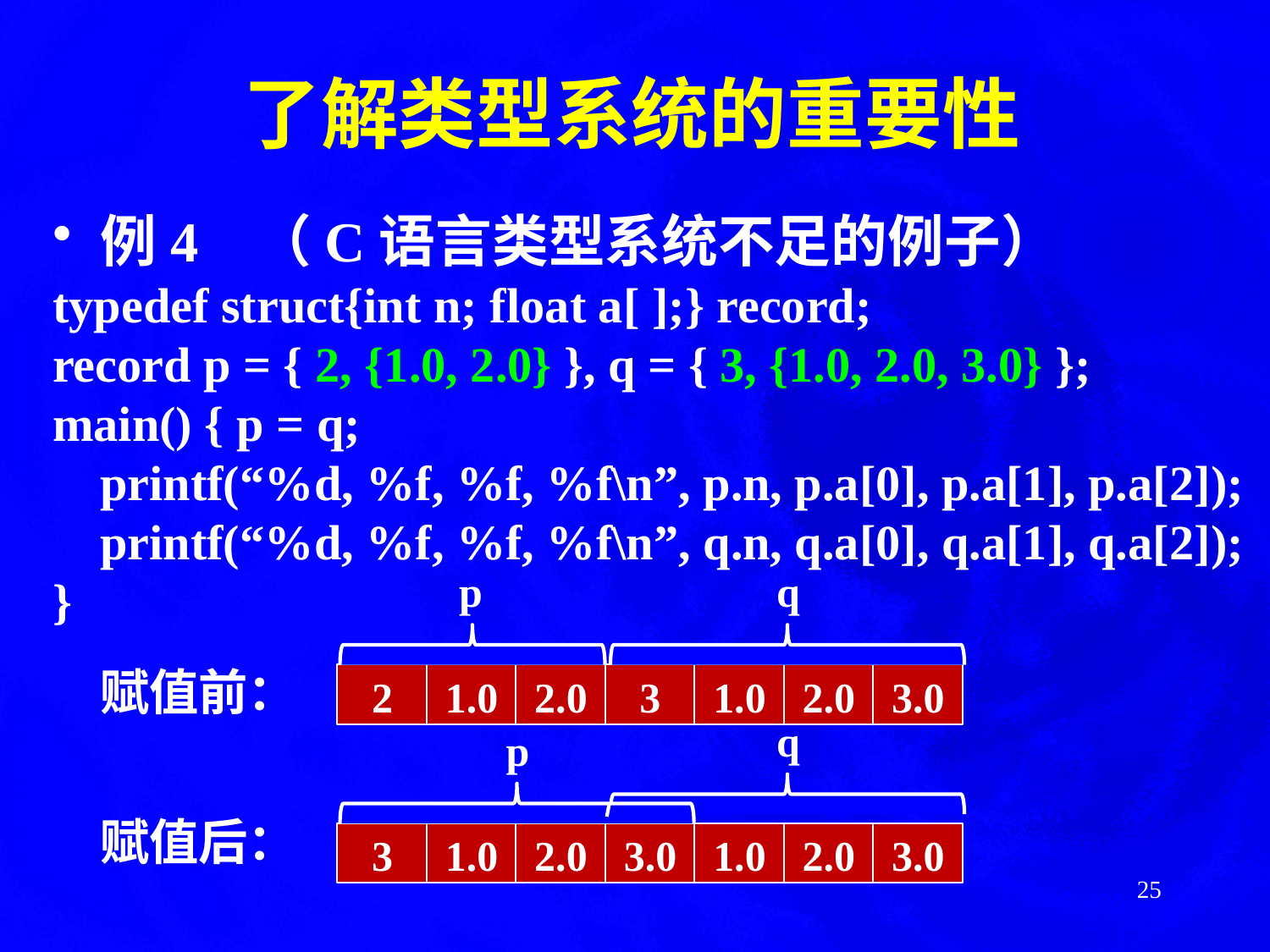

了解类型系统的重要性
例4	 （C语言类型系统不足的例子）
typedef struct{int n; float a[ ];} record;
record p = { 2, {1.0, 2.0} }, q = { 3, {1.0, 2.0, 3.0} };
main() { p = q;
	printf(“%d, %f, %f, %f\n”, p.n, p.a[0], p.a[1], p.a[2]);
	printf(“%d, %f, %f, %f\n”, q.n, q.a[0], q.a[1], q.a[2]);
}
	赋值前：

	赋值后：

p

q
2
1.0
2.0
3
1.0
2.0
3.0

q

p
3
1.0
2.0
3.0
1.0
2.0
3.0
25